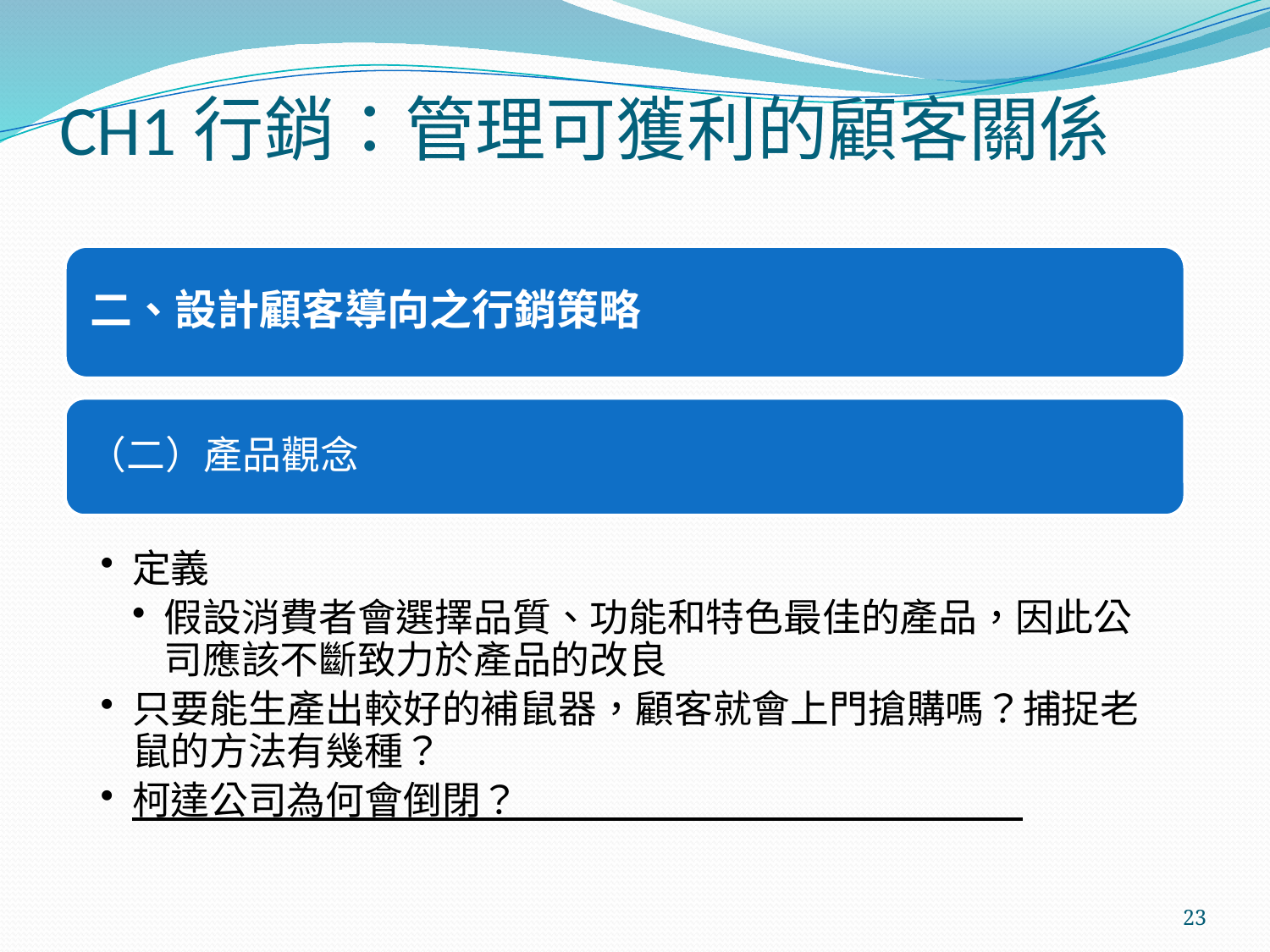

# CH1行銷：管理可獲利的顧客關係
二、設計顧客導向之行銷策略
（二）產品觀念
定義
假設消費者會選擇品質、功能和特色最佳的產品，因此公司應該不斷致力於產品的改良
只要能生產出較好的補鼠器，顧客就會上門搶購嗎？捕捉老鼠的方法有幾種？
柯達公司為何會倒閉？
23